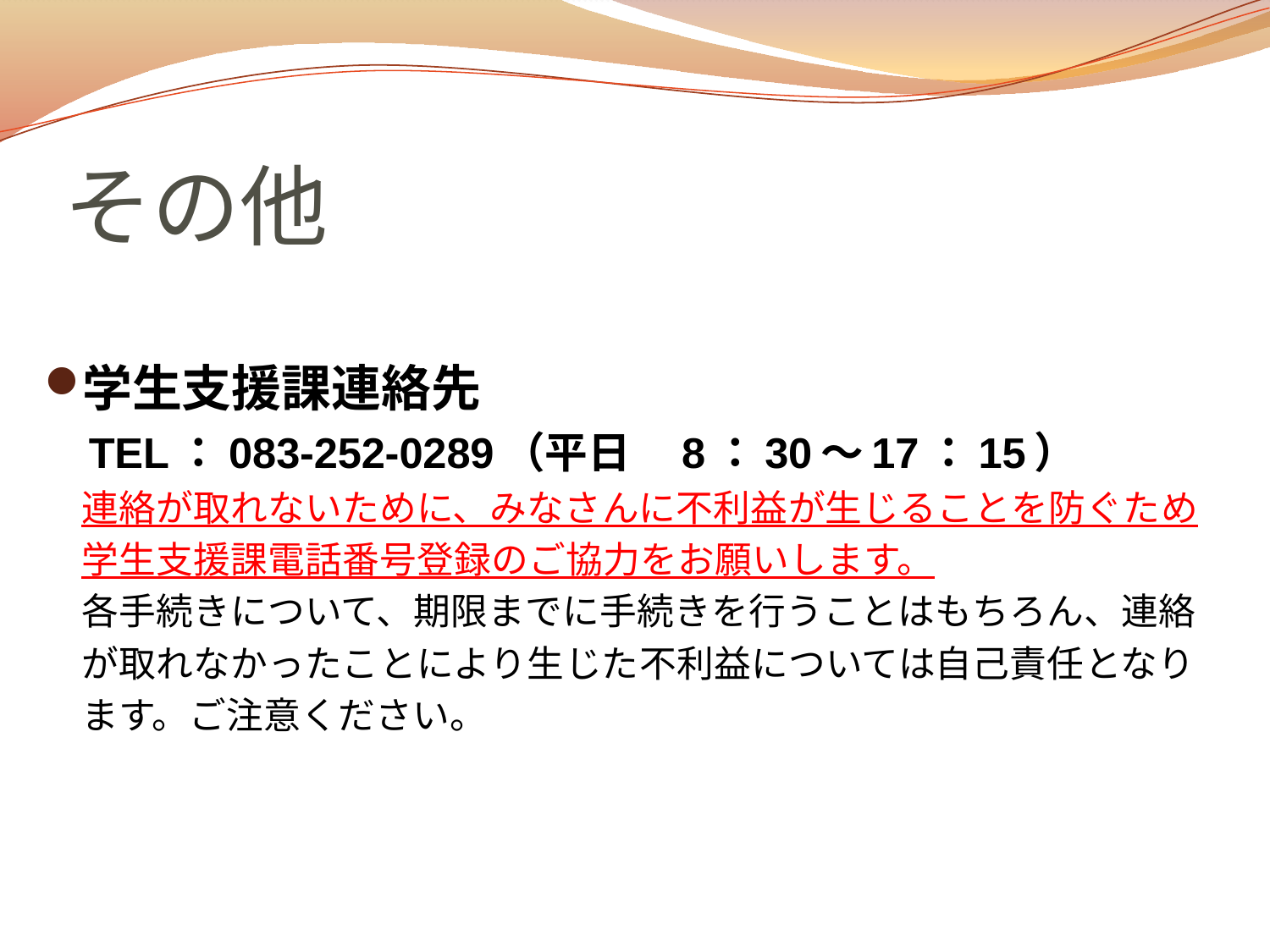

# その他

学生支援課連絡先
　TEL：083-252-0289（平日　8：30～17：15）
　連絡が取れないために、みなさんに不利益が生じることを防ぐため
　学生支援課電話番号登録のご協力をお願いします。
　各手続きについて、期限までに手続きを行うことはもちろん、連絡
　が取れなかったことにより生じた不利益については自己責任となり
　ます。ご注意ください。